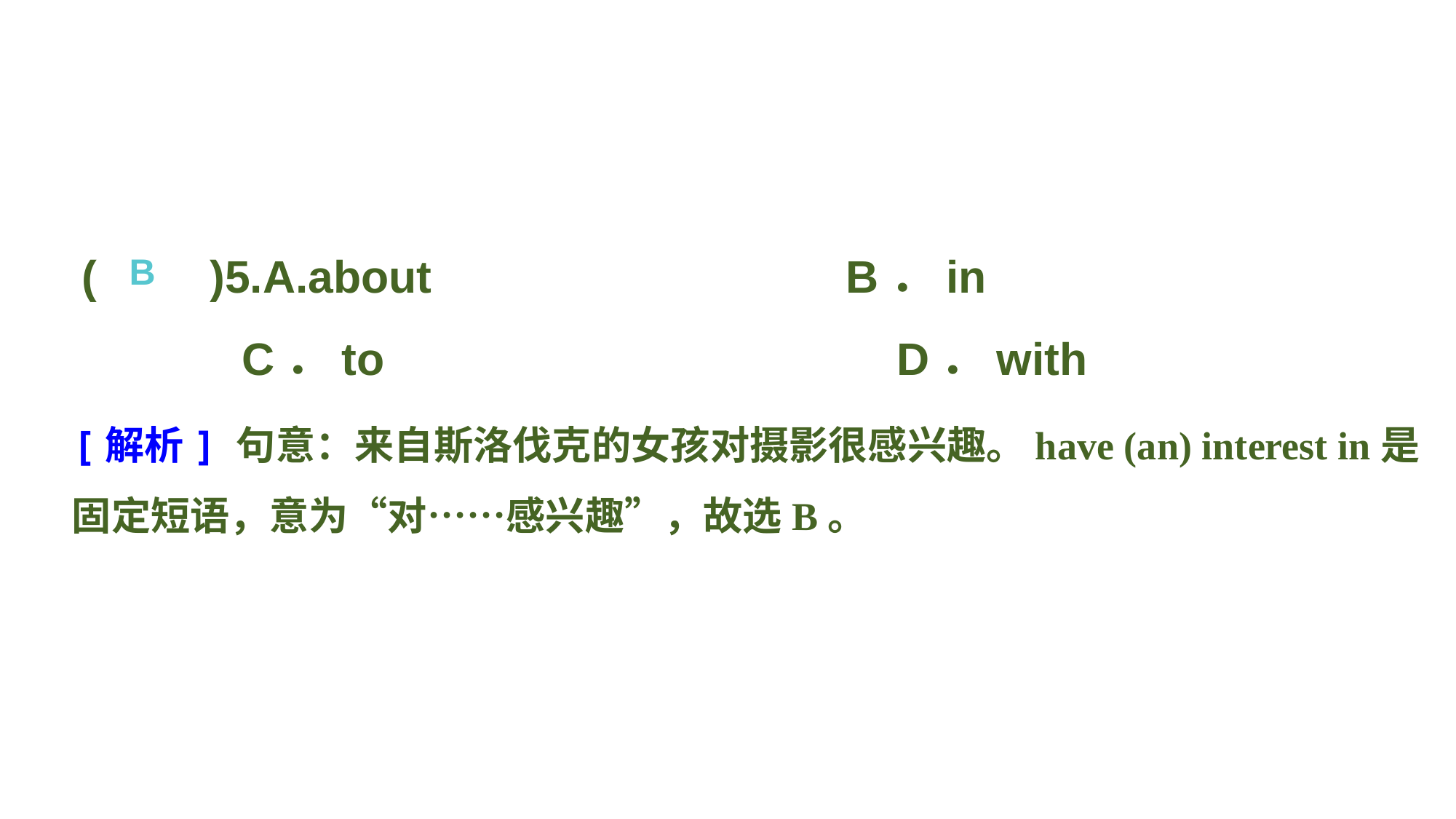

(　　)5.A.about  				B．in
C．to  					D．with
B
[解析] 句意：来自斯洛伐克的女孩对摄影很感兴趣。have (an) interest in是固定短语，意为“对……感兴趣”，故选B。